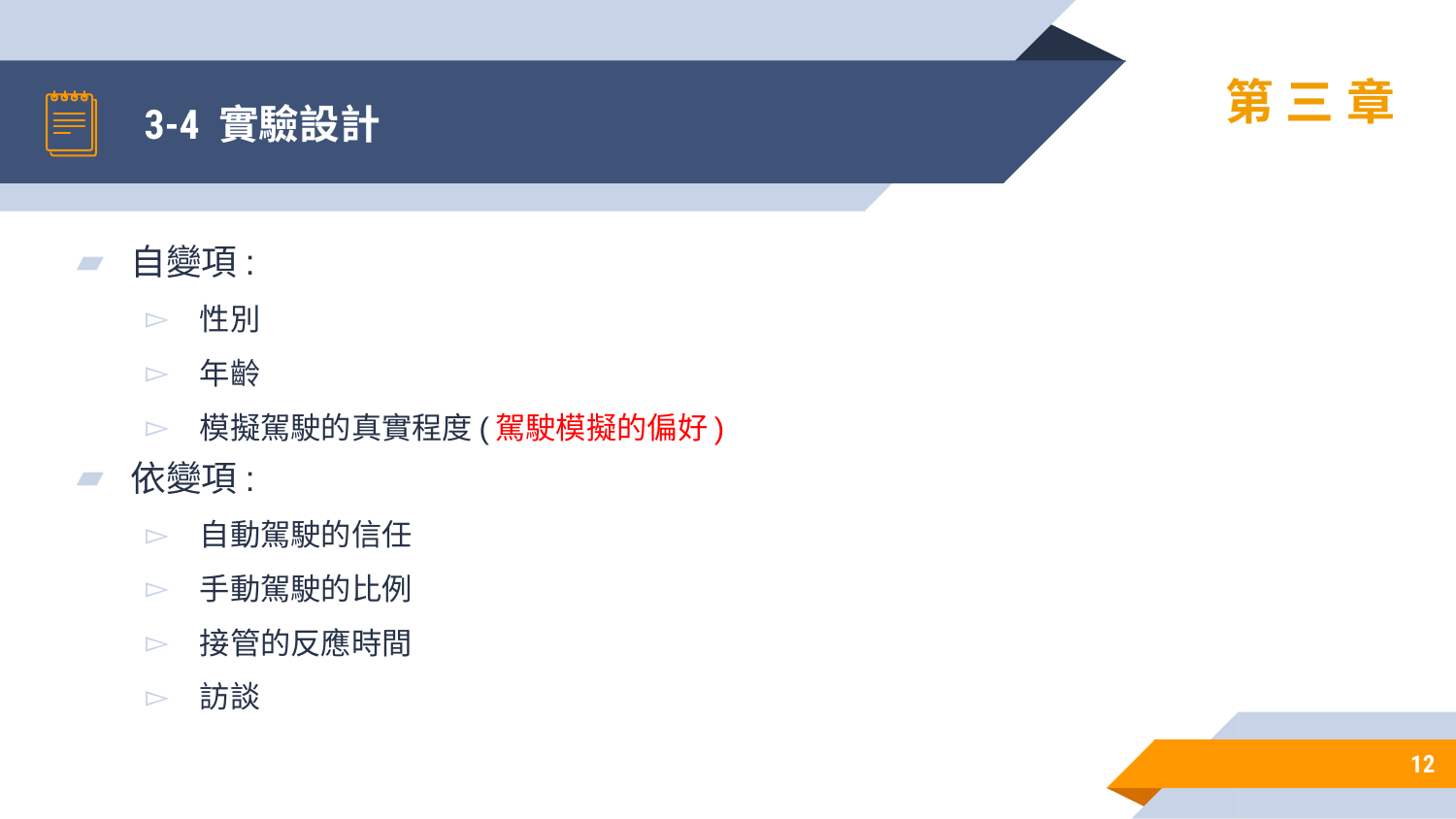

# 3-4 實驗設計
第三章

自變項:
性別
年齡
模擬駕駛的真實程度(駕駛模擬的偏好)
依變項:
自動駕駛的信任
手動駕駛的比例
接管的反應時間
訪談

12